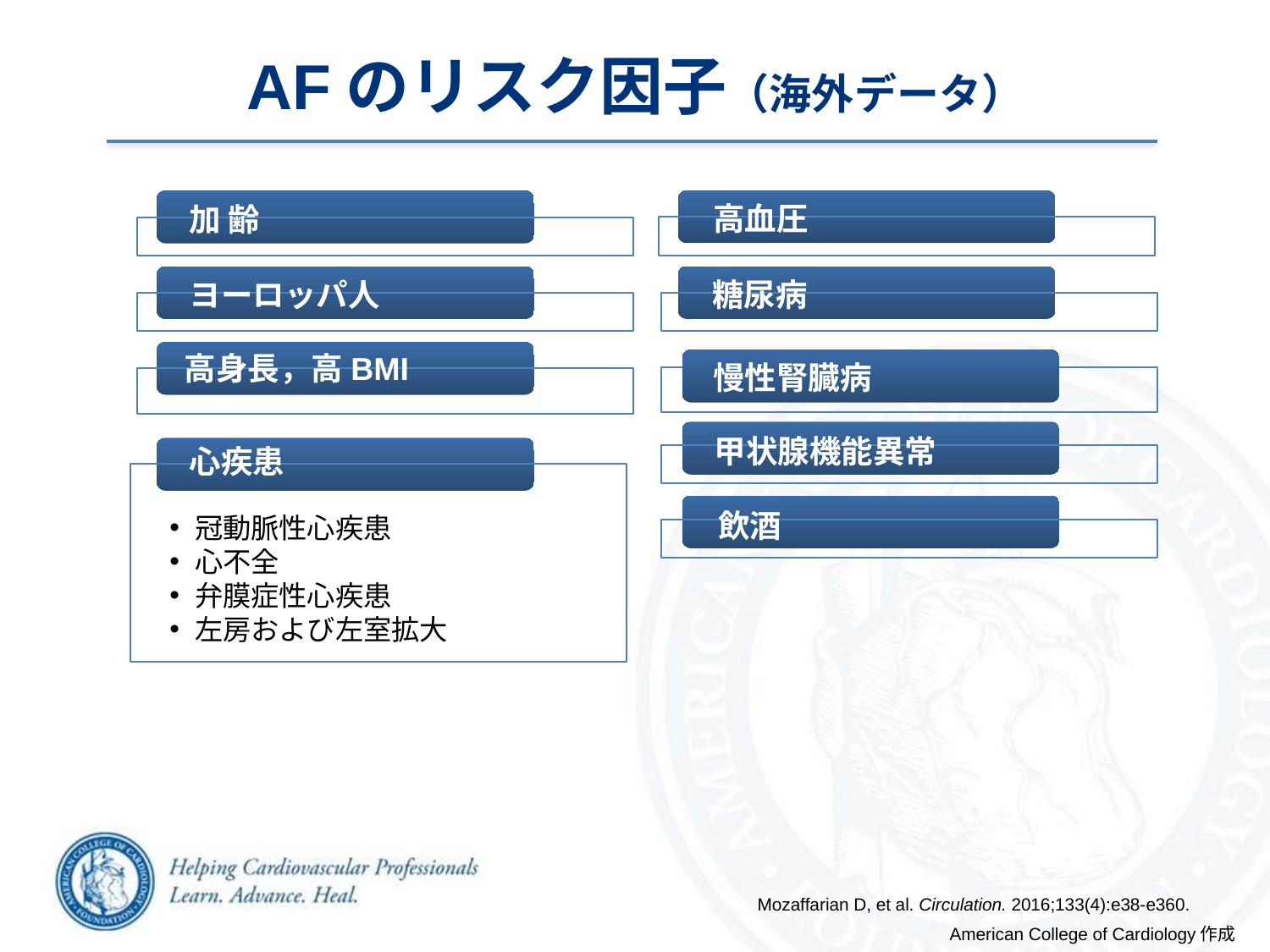

AFのリスク因子（海外データ）

加 齢

高血圧

糖尿病

ヨーロッパ人

高身長，高BMI

甲状腺機能異常

心疾患

冠動脈性心疾患
心不全
弁膜症性心疾患
左房および左室拡大
高血圧
慢性腎臓病
心疾患
飲酒
Mozaffarian D, et al. Circulation. 2016;133(4):e38-e360.
American College of Cardiology作成